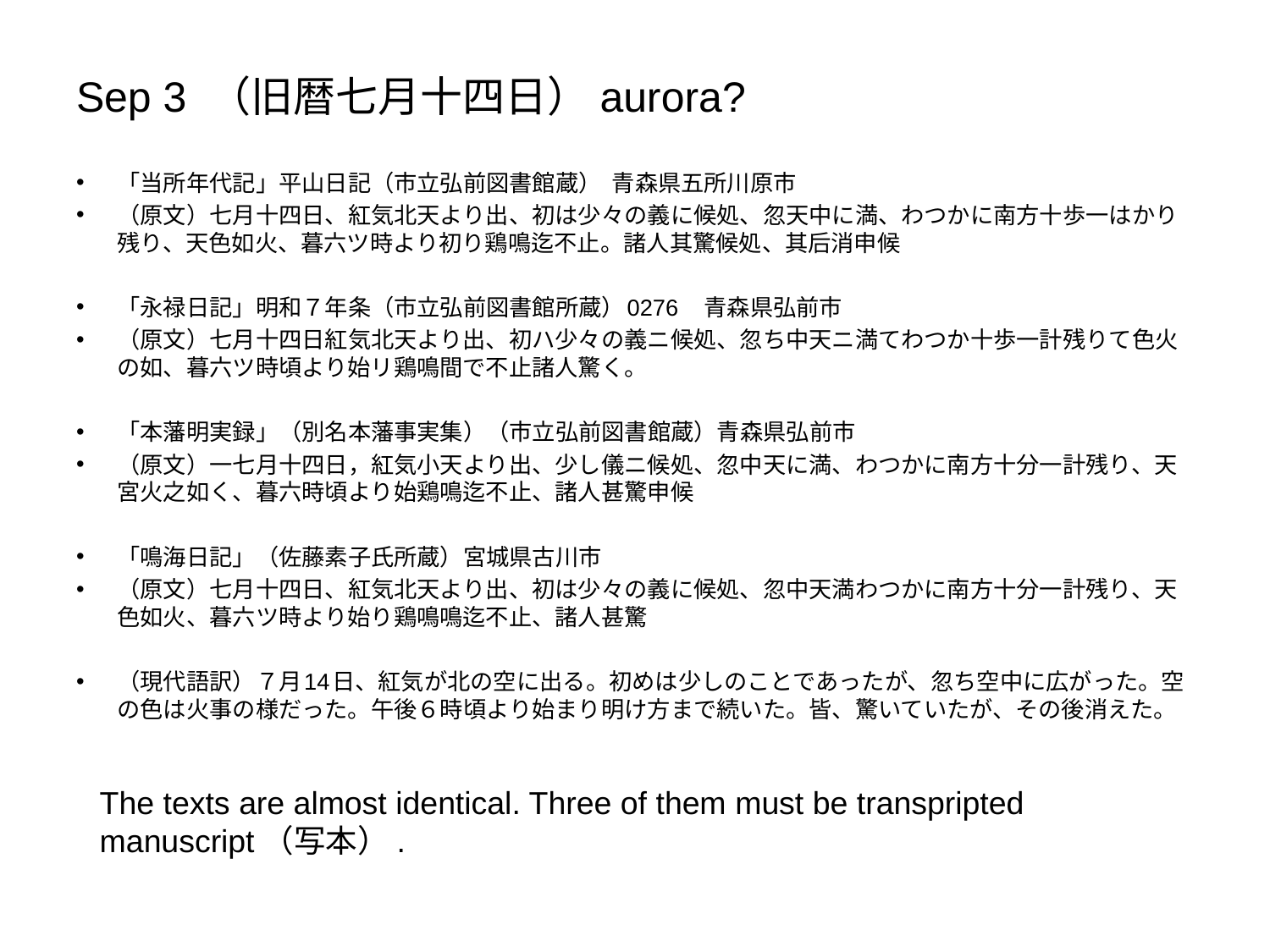

# Sep 3 （旧暦七月十四日）aurora?
「当所年代記」平山日記（市立弘前図書館蔵）  青森県五所川原市
（原文）七月十四日、紅気北天より出、初は少々の義に候処、忽天中に満、わつかに南方十歩一はかり残り、天色如火、暮六ツ時より初り鶏鳴迄不止。諸人其驚候処、其后消申候

「永禄日記」明和７年条（市立弘前図書館所蔵）0276　青森県弘前市
（原文）七月十四日紅気北天より出、初ハ少々の義ニ候処、忽ち中天ニ満てわつか十歩一計残りて色火の如、暮六ツ時頃より始リ鶏鳴間で不止諸人驚く。

「本藩明実録」（別名本藩事実集）（市立弘前図書館蔵）青森県弘前市
（原文）一七月十四日，紅気小天より出、少し儀ニ候処、忽中天に満、わつかに南方十分一計残り、天宮火之如く、暮六時頃より始鶏鳴迄不止、諸人甚驚申候

「鳴海日記」（佐藤素子氏所蔵）宮城県古川市
（原文）七月十四日、紅気北天より出、初は少々の義に候処、忽中天満わつかに南方十分一計残り、天色如火、暮六ツ時より始り鶏鳴鳴迄不止、諸人甚驚

（現代語訳）７月14日、紅気が北の空に出る。初めは少しのことであったが、忽ち空中に広がった。空の色は火事の様だった。午後６時頃より始まり明け方まで続いた。皆、驚いていたが、その後消えた。
The texts are almost identical. Three of them must be transpripted manuscript（写本）.